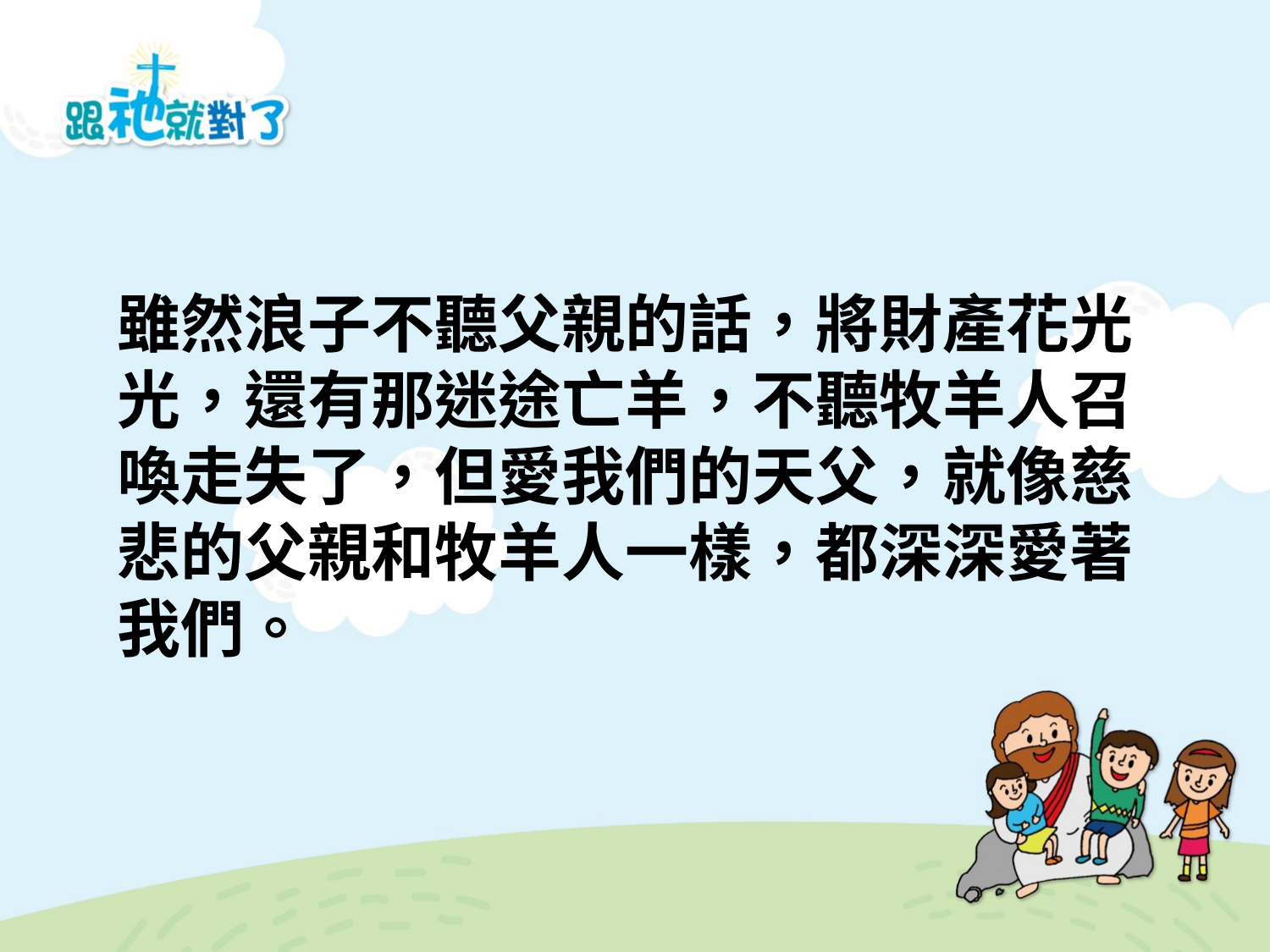

雖然浪子不聽父親的話，將財產花光光，還有那迷途亡羊，不聽牧羊人召喚走失了，但愛我們的天父，就像慈悲的父親和牧羊人一樣，都深深愛著我們。